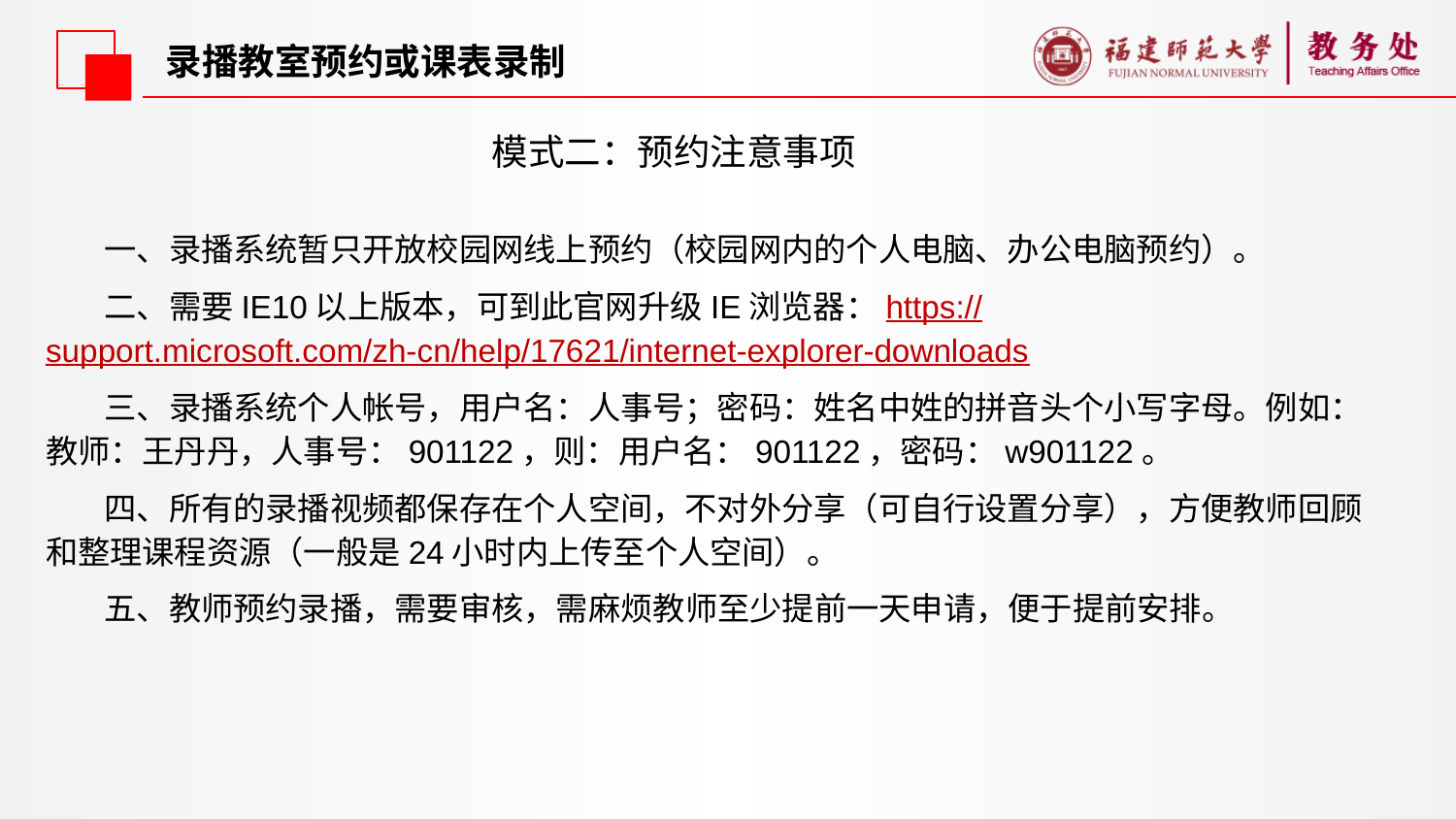

录播教室预约或课表录制
模式二：预约注意事项
       一、录播系统暂只开放校园网线上预约（校园网内的个人电脑、办公电脑预约）。
       二、需要IE10以上版本，可到此官网升级IE浏览器：https://support.microsoft.com/zh-cn/help/17621/internet-explorer-downloads
       三、录播系统个人帐号，用户名：人事号；密码：姓名中姓的拼音头个小写字母。例如：教师：王丹丹，人事号：901122，则：用户名：901122，密码：w901122。
       四、所有的录播视频都保存在个人空间，不对外分享（可自行设置分享），方便教师回顾和整理课程资源（一般是24小时内上传至个人空间）。
       五、教师预约录播，需要审核，需麻烦教师至少提前一天申请，便于提前安排。